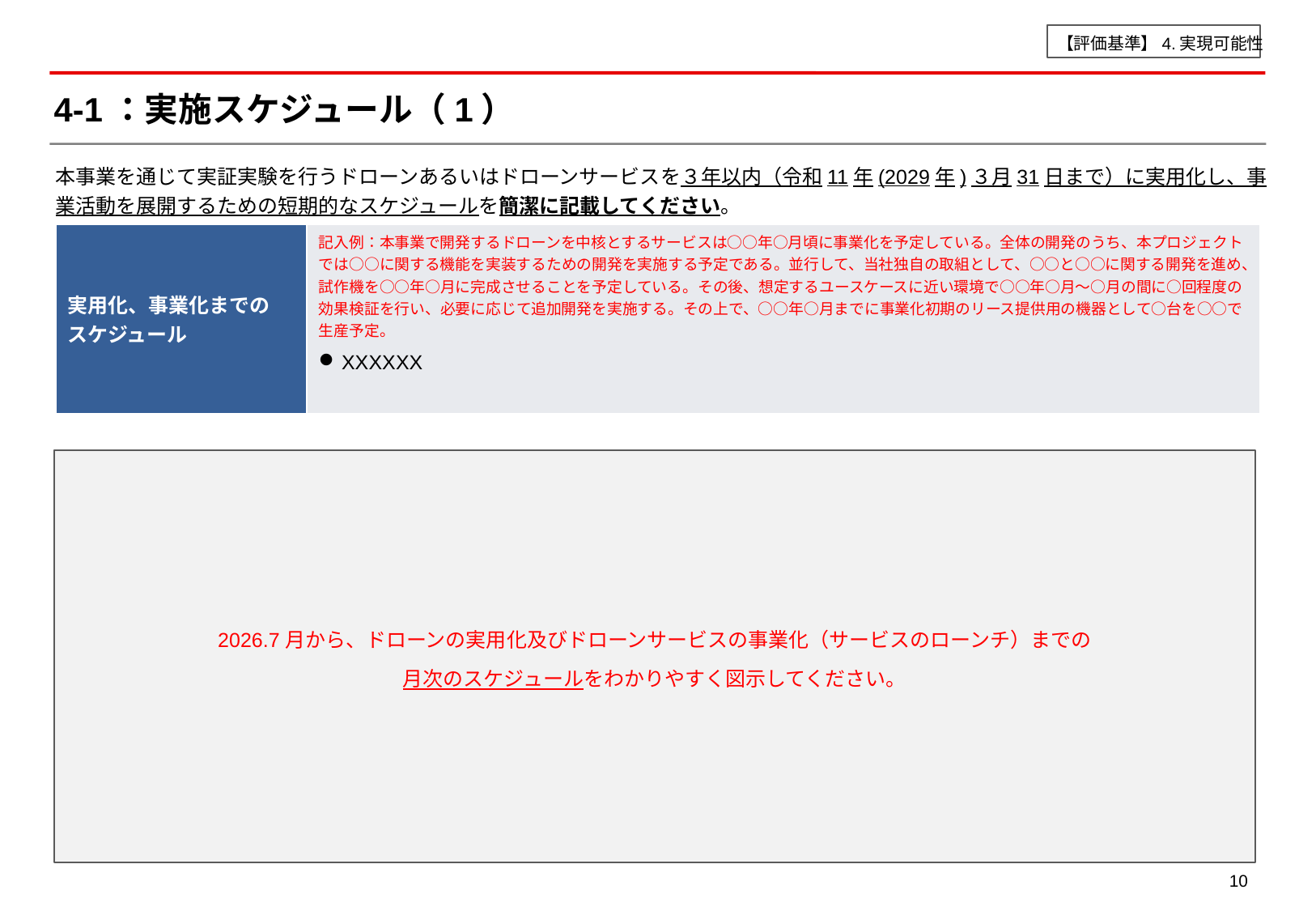

【評価基準】4.実現可能性
# 4-1：実施スケジュール（1）
本事業を通じて実証実験を行うドローンあるいはドローンサービスを３年以内（令和11年(2029年)３月31日まで）に実用化し、事業活動を展開するための短期的なスケジュールを簡潔に記載してください。
| 実用化、事業化までの スケジュール | 記入例：本事業で開発するドローンを中核とするサービスは○○年○月頃に事業化を予定している。全体の開発のうち、本プロジェクトでは○○に関する機能を実装するための開発を実施する予定である。並行して、当社独自の取組として、○○と○○に関する開発を進め、試作機を○○年○月に完成させることを予定している。その後、想定するユースケースに近い環境で○○年○月～○月の間に○回程度の効果検証を行い、必要に応じて追加開発を実施する。その上で、○○年○月までに事業化初期のリース提供用の機器として○台を○○で生産予定。 XXXXXX |
| --- | --- |
2026.7月から、ドローンの実用化及びドローンサービスの事業化（サービスのローンチ）までの
月次のスケジュールをわかりやすく図示してください。